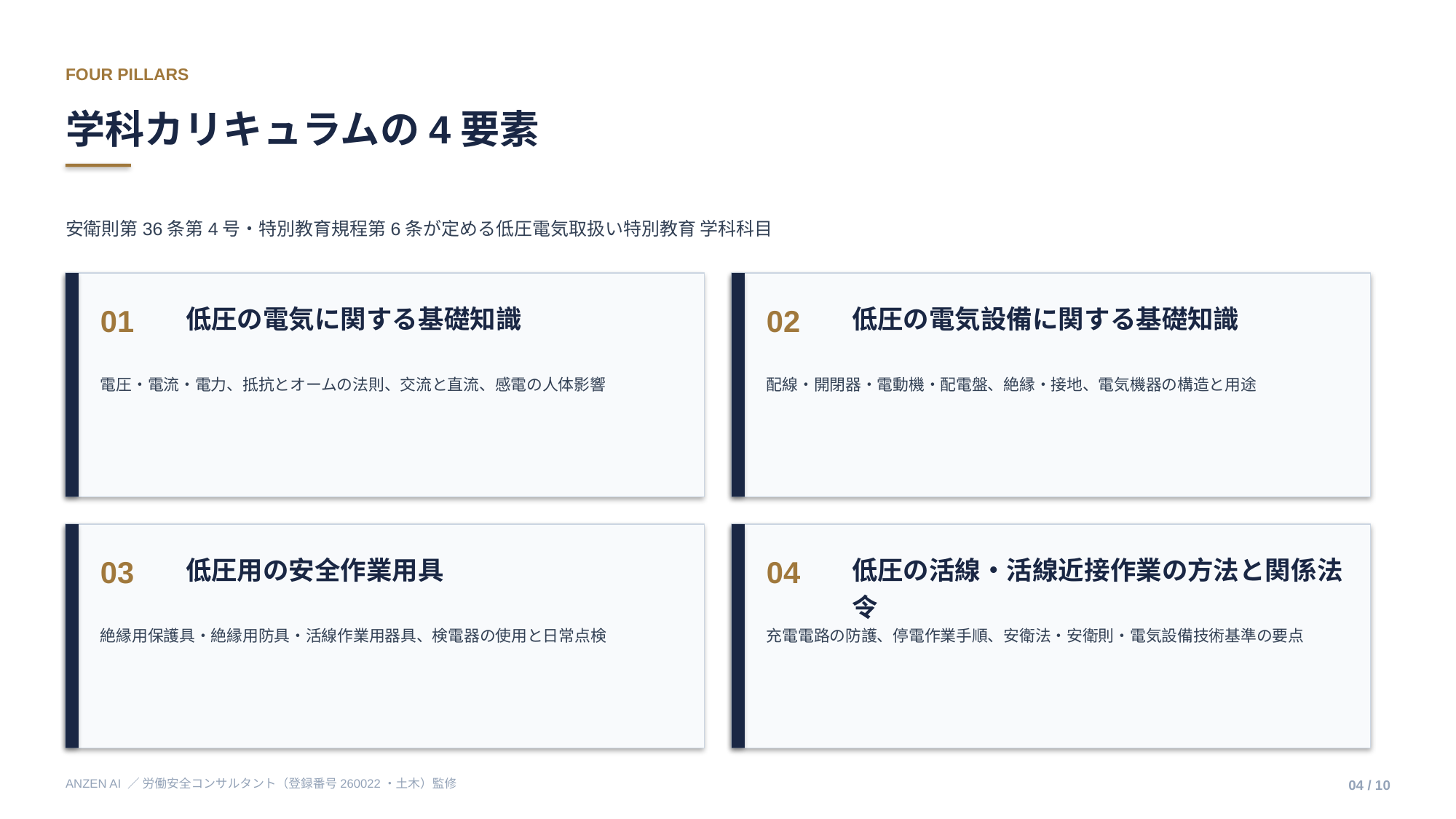

FOUR PILLARS
学科カリキュラムの4要素

安衛則第36条第4号・特別教育規程第6条が定める低圧電気取扱い特別教育 学科科目

01
02
低圧の電気に関する基礎知識
低圧の電気設備に関する基礎知識
電圧・電流・電力、抵抗とオームの法則、交流と直流、感電の人体影響
配線・開閉器・電動機・配電盤、絶縁・接地、電気機器の構造と用途

03
04
低圧用の安全作業用具
低圧の活線・活線近接作業の方法と関係法令
絶縁用保護具・絶縁用防具・活線作業用器具、検電器の使用と日常点検
充電電路の防護、停電作業手順、安衛法・安衛則・電気設備技術基準の要点
ANZEN AI ／ 労働安全コンサルタント（登録番号260022・土木）監修
04 / 10